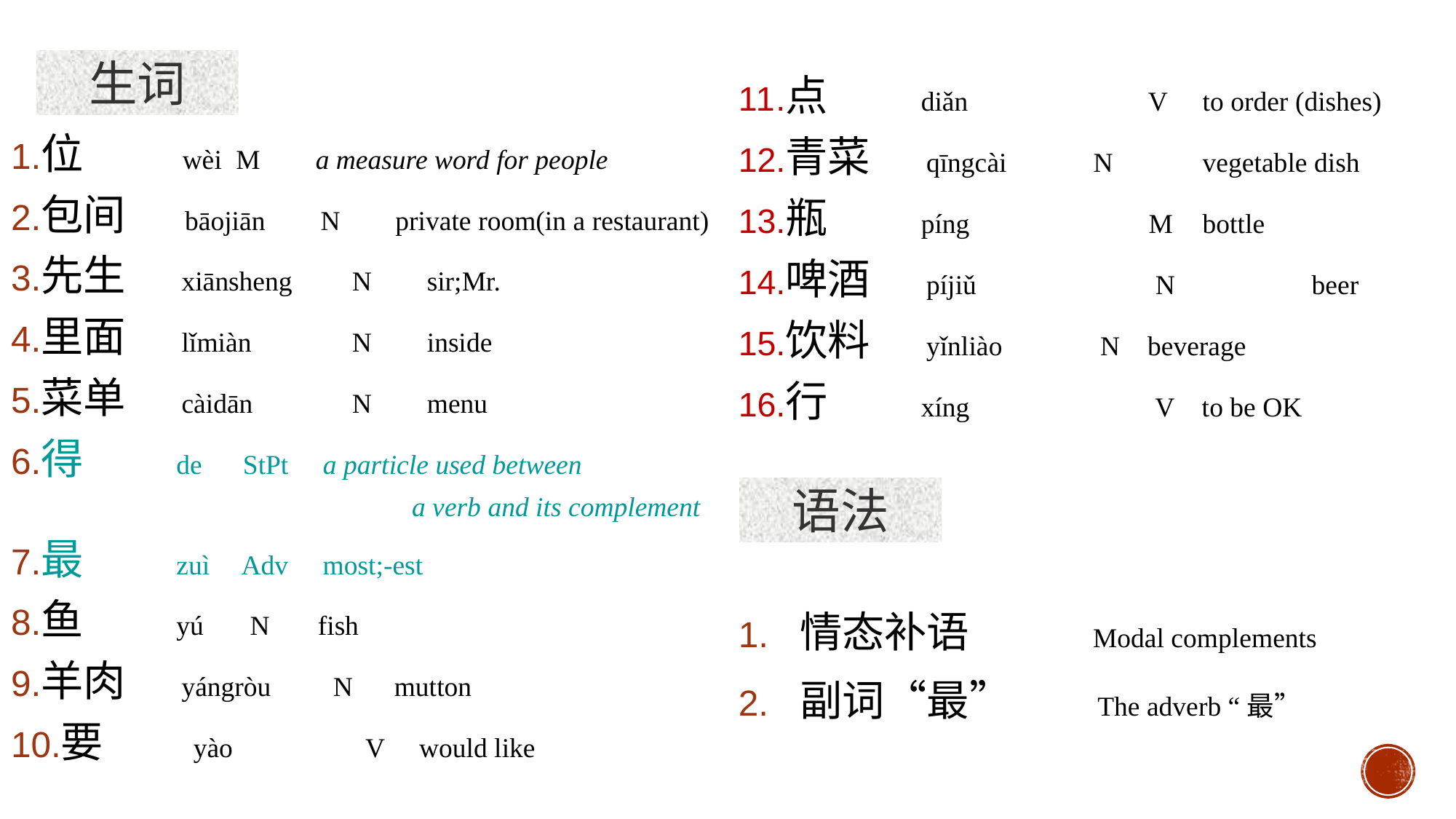

生词
点              diǎn	            V	    to order (dishes)
青菜        qīngcài	    N	    vegetable dish
瓶              píng	            M	    bottle
啤酒        píjiǔ	             N	    beer
饮料        yǐnliào	     N    beverage
行              xíng	             V    to be OK
位               wèi	 M        a measure word for people
包间        bāojiān        N        private room(in a restaurant)
先生        xiānsheng	  N        sir;Mr.
里面        lǐmiàn 	  N        inside
菜单        càidān	  N        menu
得              de	  StPt     a particle used between
                                                          a verb and its complement
最              zuì	  Adv     most;-est
鱼              yú	   N       fish
羊肉        yángròu         N      mutton
要             yào	    V     would like

语法
情态补语            Modal complements
副词“最”        The adverb “最”